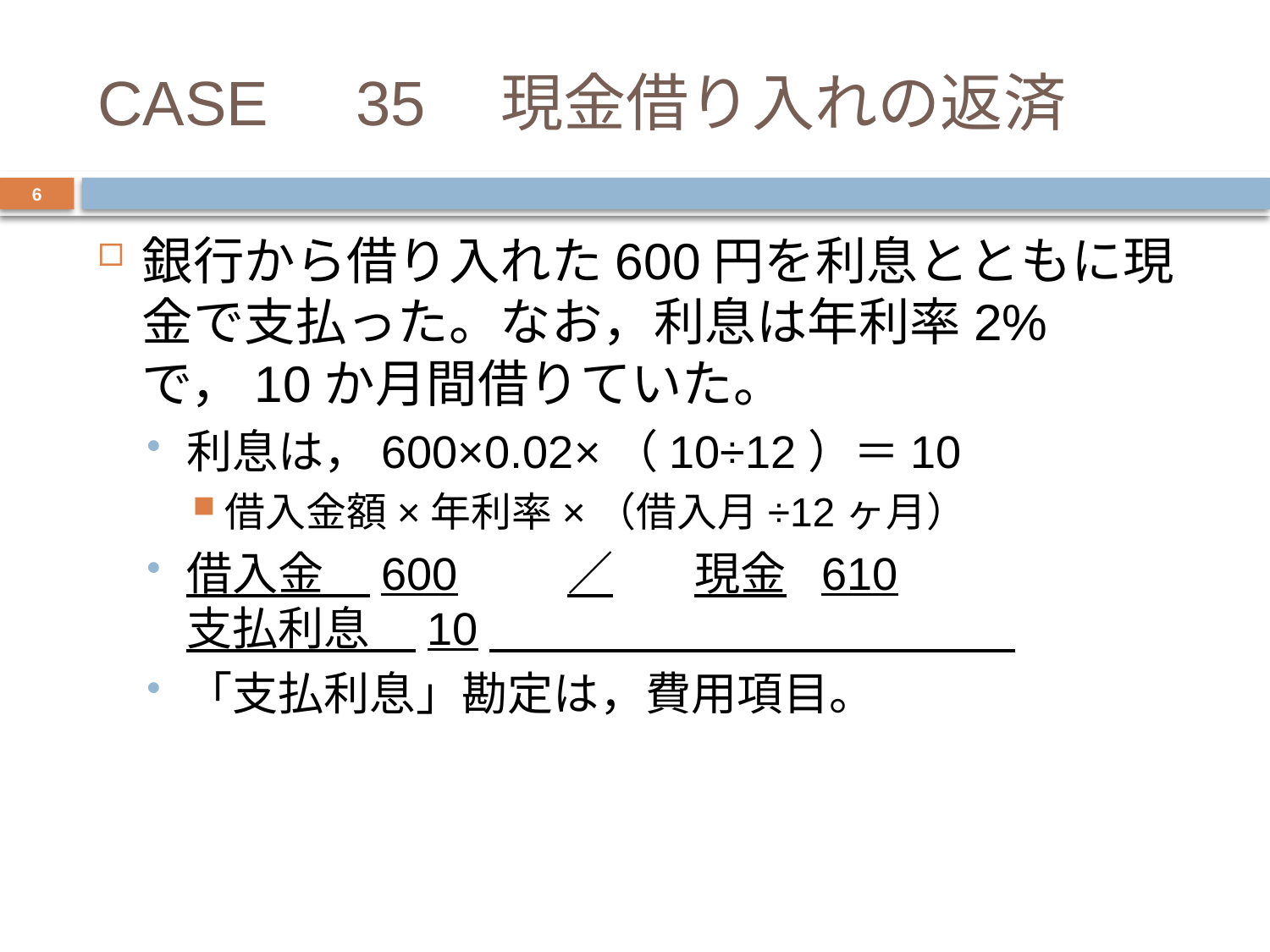

# CASE　35　現金借り入れの返済
6
銀行から借り入れた600円を利息とともに現金で支払った。なお，利息は年利率2%で，10か月間借りていた。
利息は，600×0.02×（10÷12）＝10
借入金額×年利率×（借入月÷12ヶ月）
借入金　600	／	現金	610
支払利息　10　　　　　　　　　　　  |
「支払利息」勘定は，費用項目。